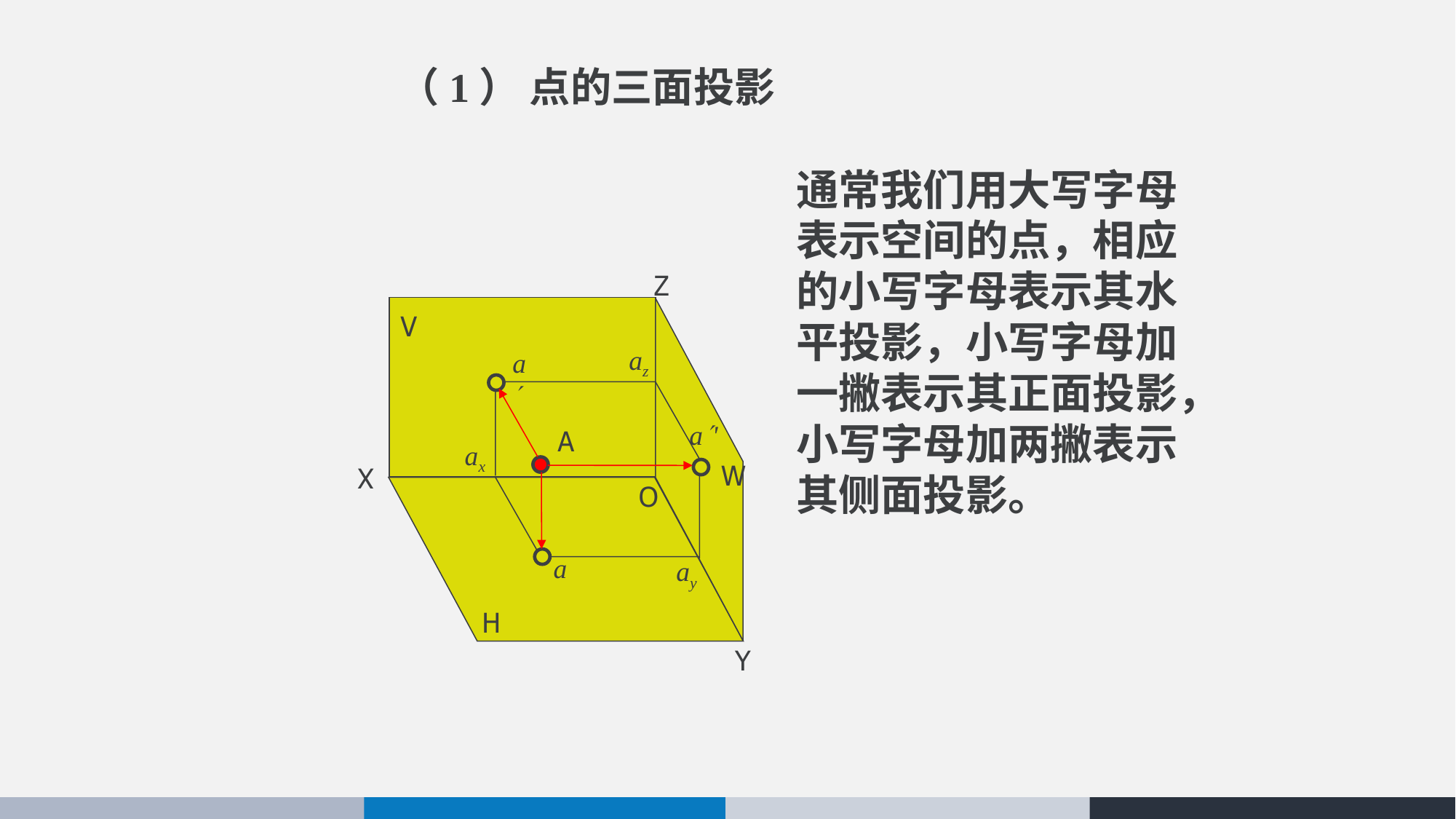

（1） 点的三面投影
通常我们用大写字母表示空间的点，相应的小写字母表示其水平投影，小写字母加一撇表示其正面投影，小写字母加两撇表示其侧面投影。
Z

V

X
O

H
Y
az

a′

ax

a′'

A

W

a

ay